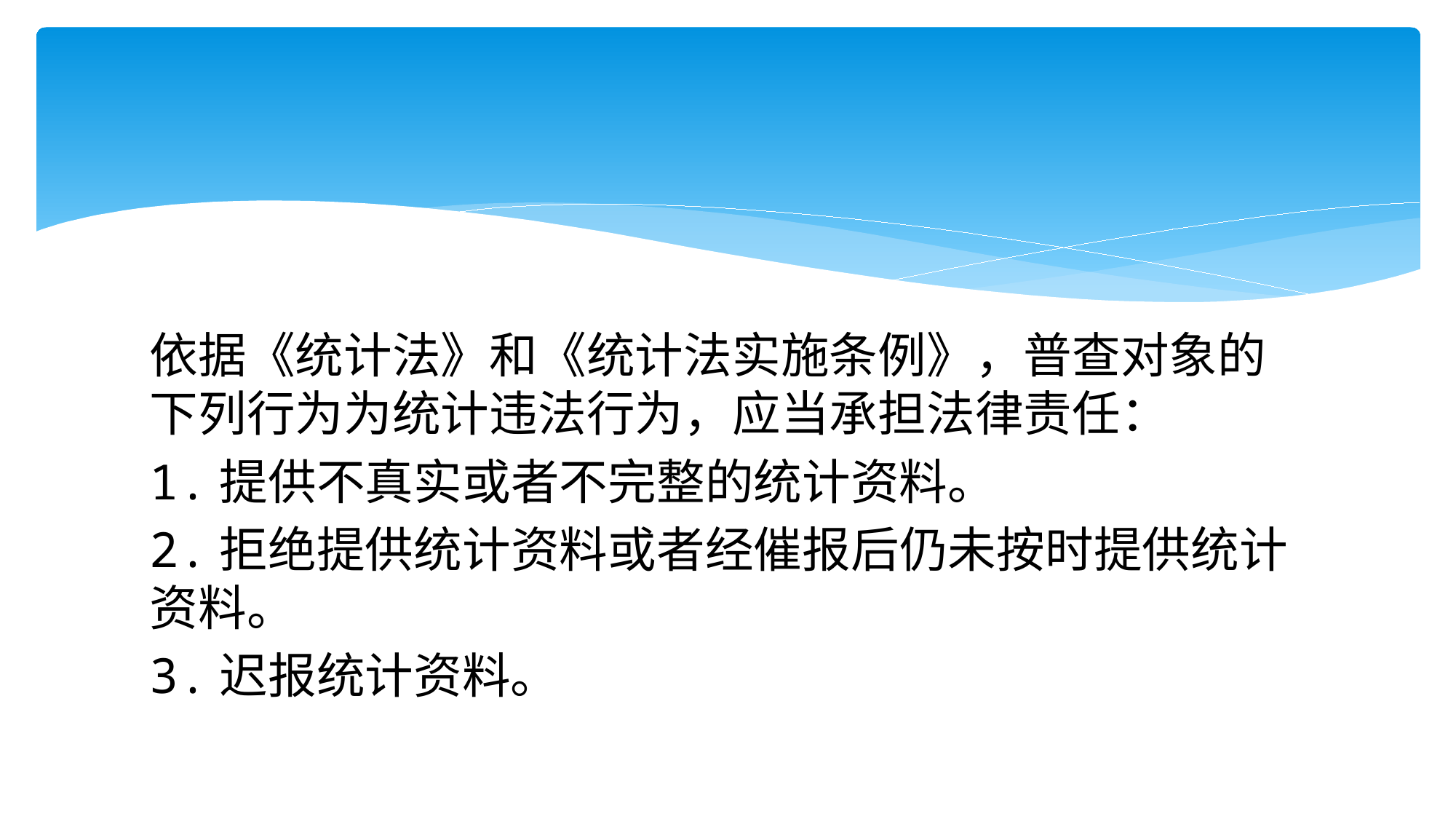

依据《统计法》和《统计法实施条例》，普查对象的下列行为为统计违法行为，应当承担法律责任：
1.提供不真实或者不完整的统计资料。
2.拒绝提供统计资料或者经催报后仍未按时提供统计资料。
3.迟报统计资料。